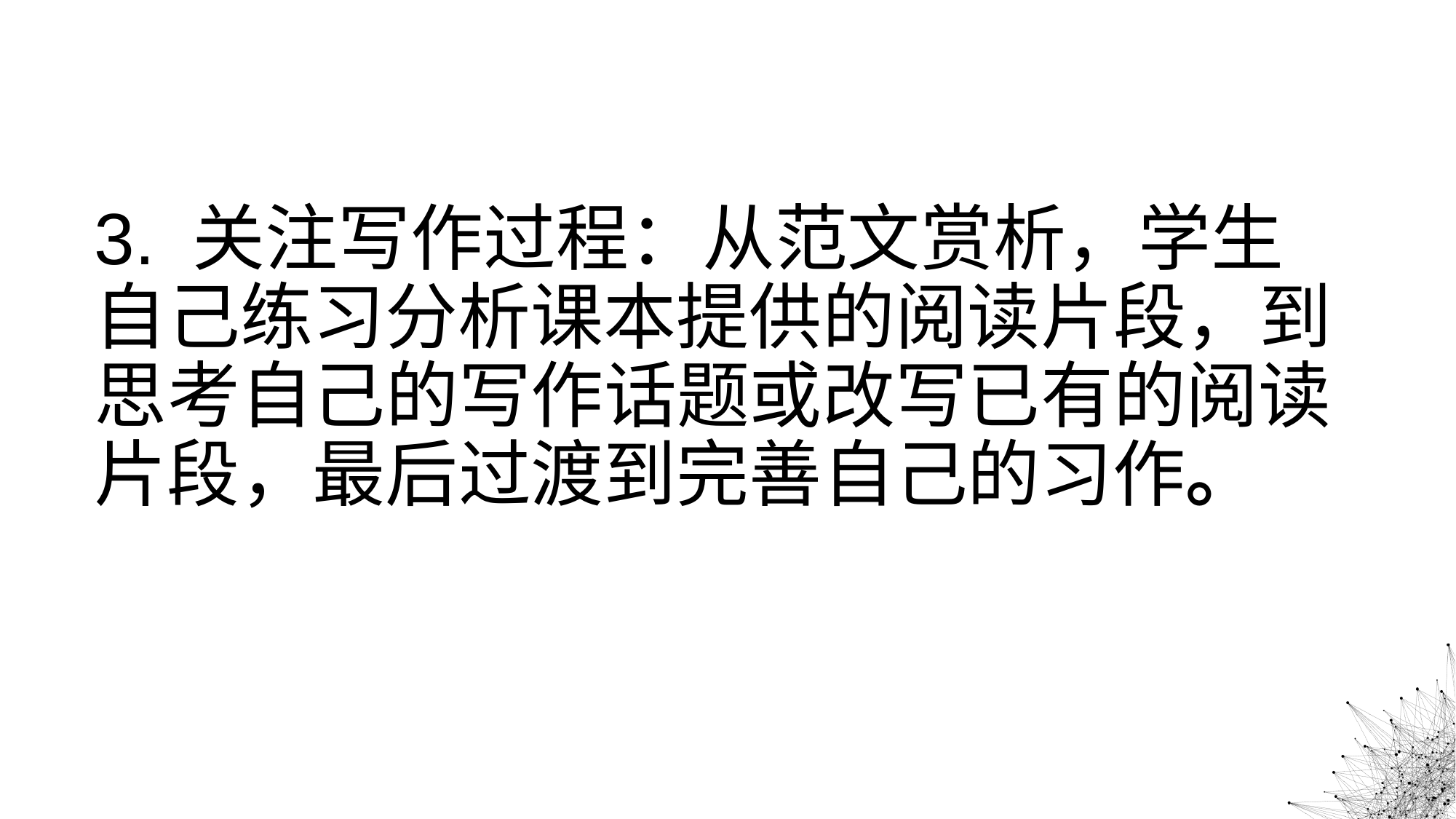

#
3. 关注写作过程：从范文赏析，学生自己练习分析课本提供的阅读片段，到思考自己的写作话题或改写已有的阅读片段，最后过渡到完善自己的习作。